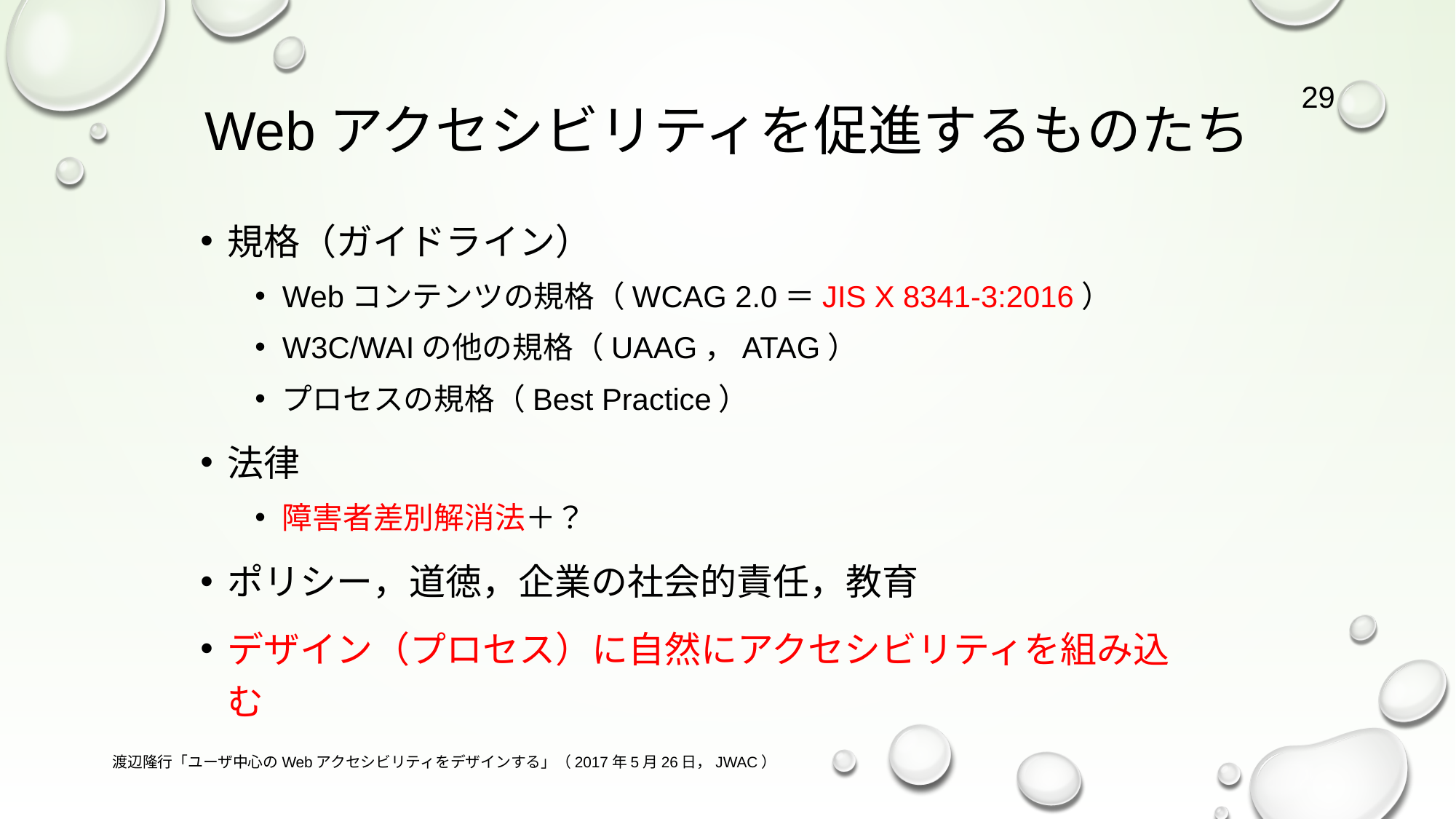

29
# Webアクセシビリティを促進するものたち
規格（ガイドライン）
Webコンテンツの規格（WCAG 2.0＝JIS X 8341-3:2016）
W3C/WAIの他の規格（UAAG，ATAG）
プロセスの規格（Best Practice）
法律
障害者差別解消法＋？
ポリシー，道徳，企業の社会的責任，教育
デザイン（プロセス）に自然にアクセシビリティを組み込む
渡辺隆行「ユーザ中心のWebアクセシビリティをデザインする」（2017年5月26日，JWAC）